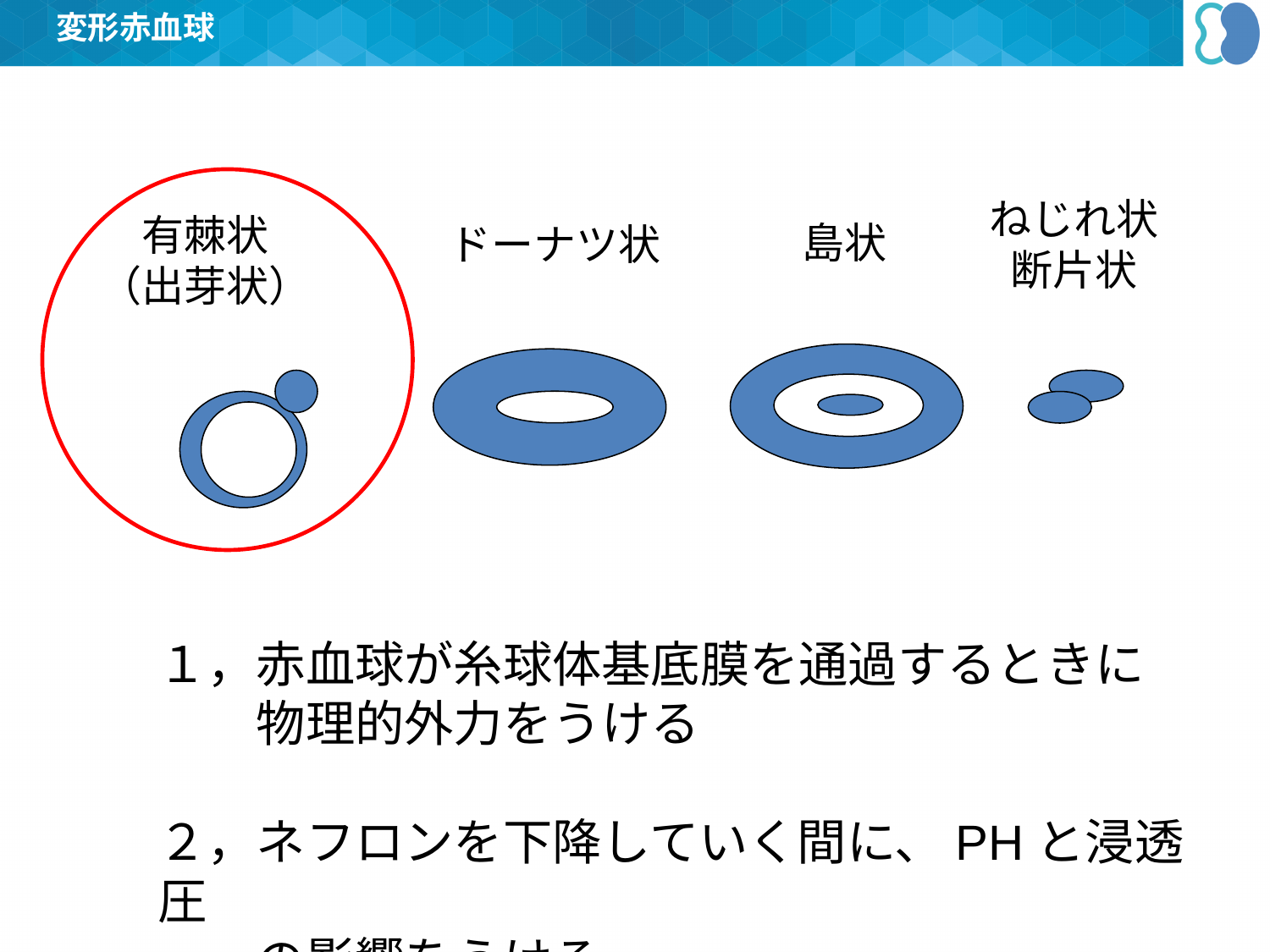

変形赤血球

ねじれ状
断片状
有棘状
（出芽状）
島状
ドーナツ状

１，赤血球が糸球体基底膜を通過するときに
　　物理的外力をうける

２，ネフロンを下降していく間に、PHと浸透圧
　　の影響をうける